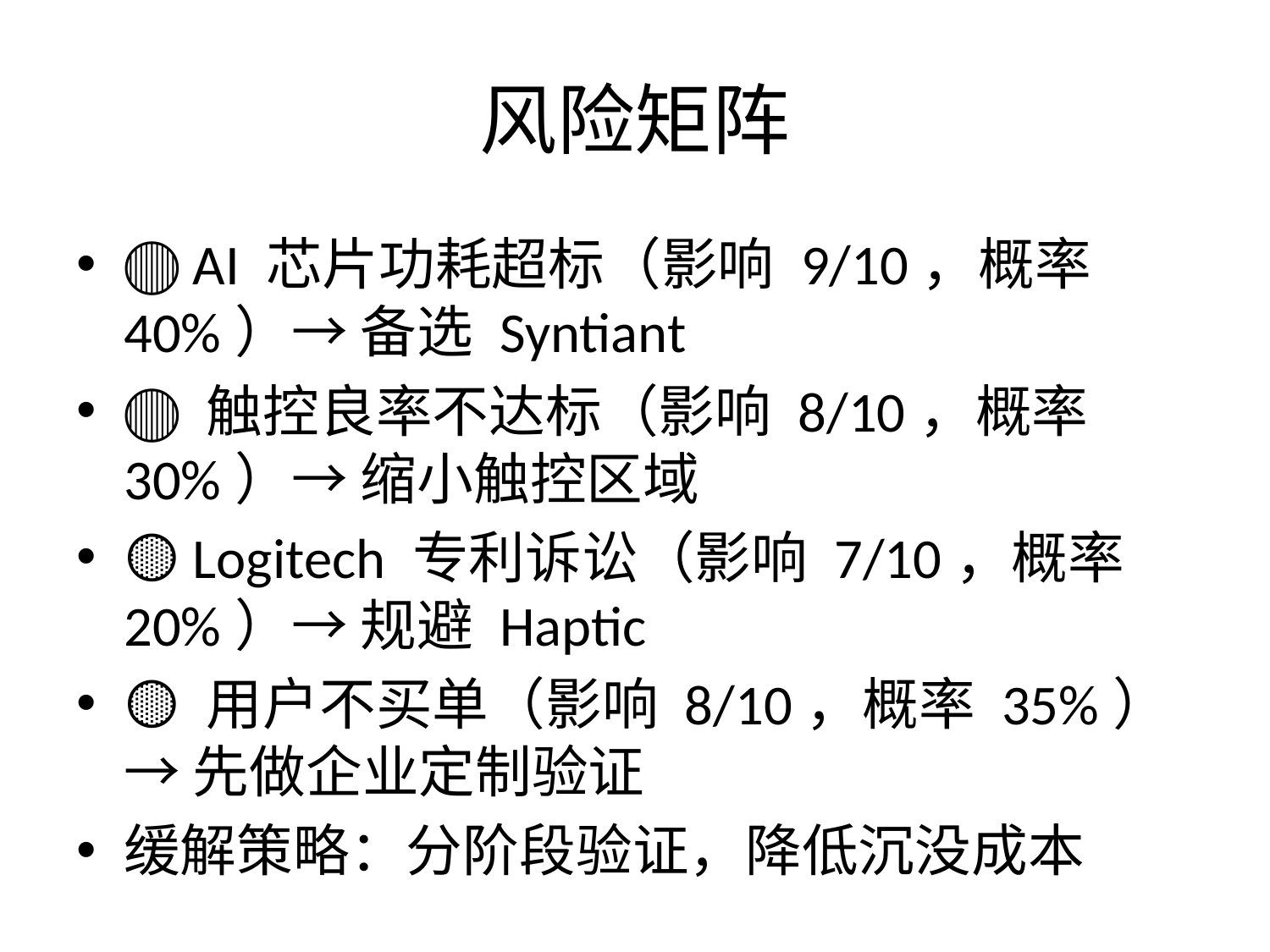

# 风险矩阵
🔴 AI 芯片功耗超标（影响 9/10，概率 40%）→ 备选 Syntiant
🔴 触控良率不达标（影响 8/10，概率 30%）→ 缩小触控区域
🟡 Logitech 专利诉讼（影响 7/10，概率 20%）→ 规避 Haptic
🟡 用户不买单（影响 8/10，概率 35%）→ 先做企业定制验证
缓解策略：分阶段验证，降低沉没成本